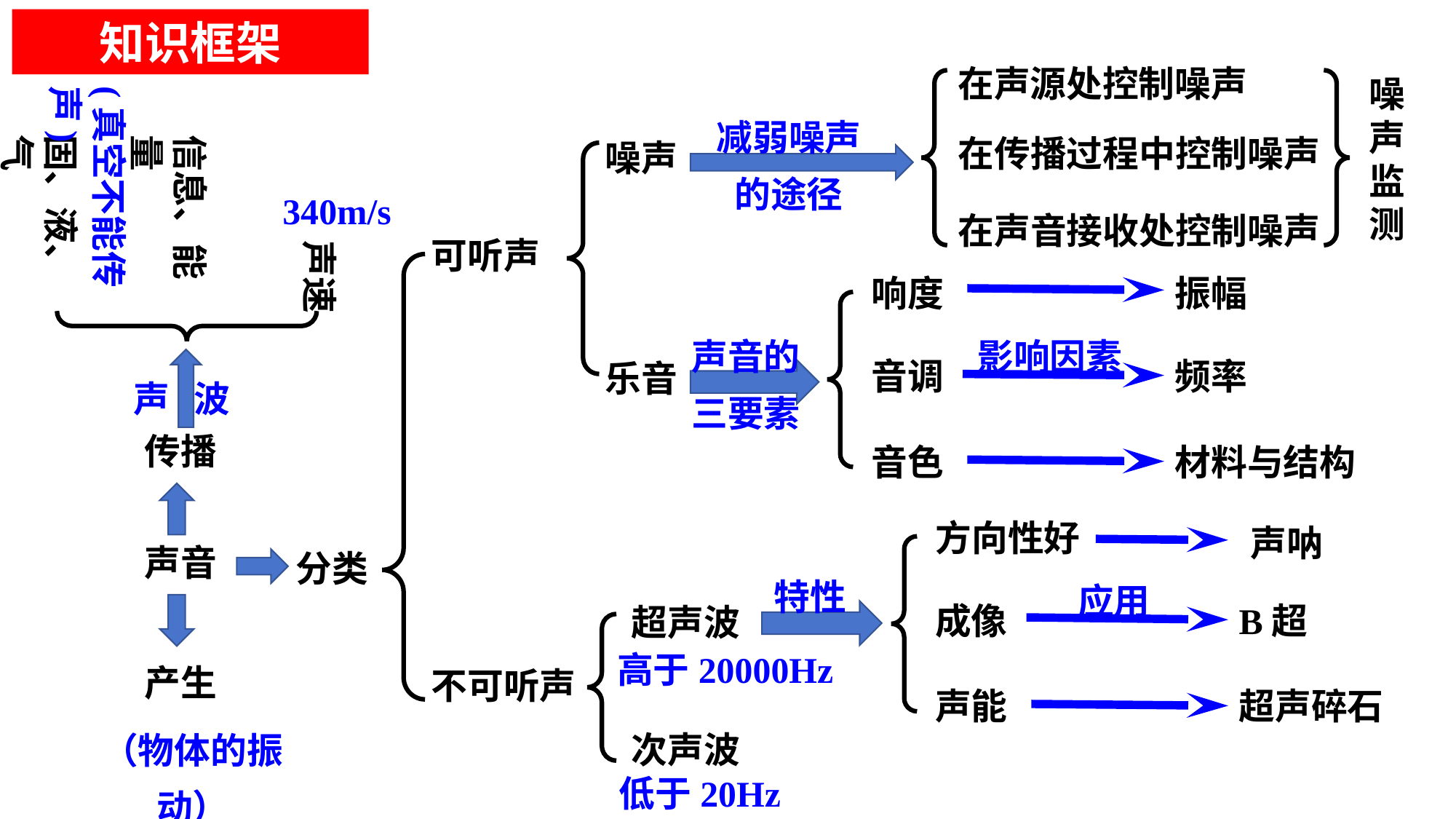

知识框架

在声源处控制噪声
噪声监测

(真空不能传声)
减弱噪声的途径
固、液、气
信息、能量
在传播过程中控制噪声
噪声

340m/s

在声音接收处控制噪声
可听声
声速

响度
振幅

声音的三要素
影响因素

音调
频率

乐音
声   波
传播
音色
材料与结构

方向性好
声呐
声音

分类
特性
应用

成像
B超
超声波

高于20000Hz
产生
不可听声
声能
超声碎石
（物体的振动）
次声波
低于20Hz